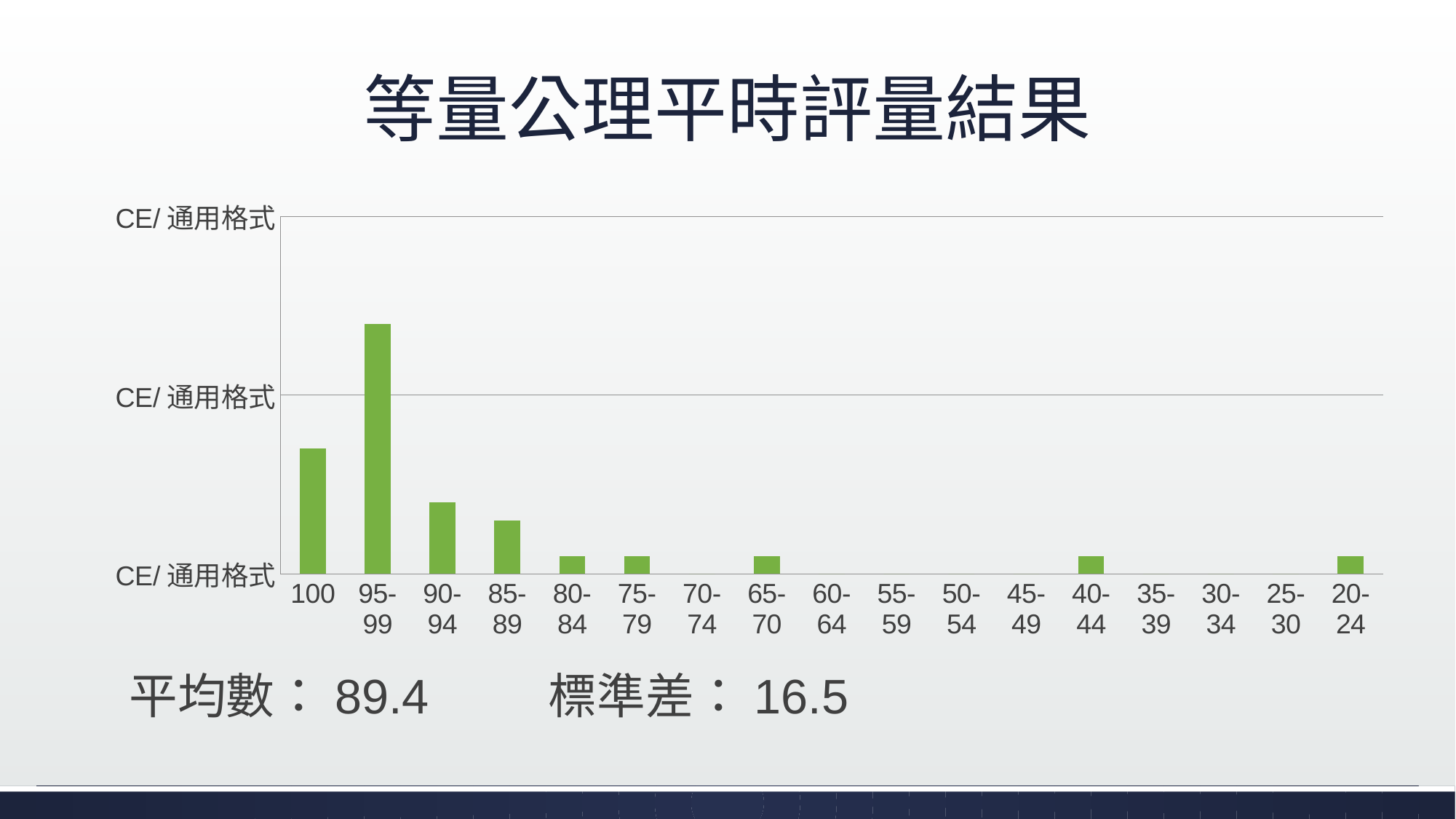

# 等量公理平時評量結果

### Chart

| Category | 人數 |
|---|---|
| 100 | 7.0 |
| 95-99 | 14.0 |
| 90-94 | 4.0 |
| 85-89 | 3.0 |
| 80-84 | 1.0 |
| 75-79 | 1.0 |
| 70-74 | 0.0 |
| 65-70 | 1.0 |
| 60-64 | 0.0 |
| 55-59 | 0.0 |
| 50-54 | 0.0 |
| 45-49 | 0.0 |
| 40-44 | 1.0 |
| 35-39 | 0.0 |
| 30-34 | 0.0 |
| 25-30 | 0.0 |
| 20-24 | 1.0 |
平均數：89.4        標準差：16.5